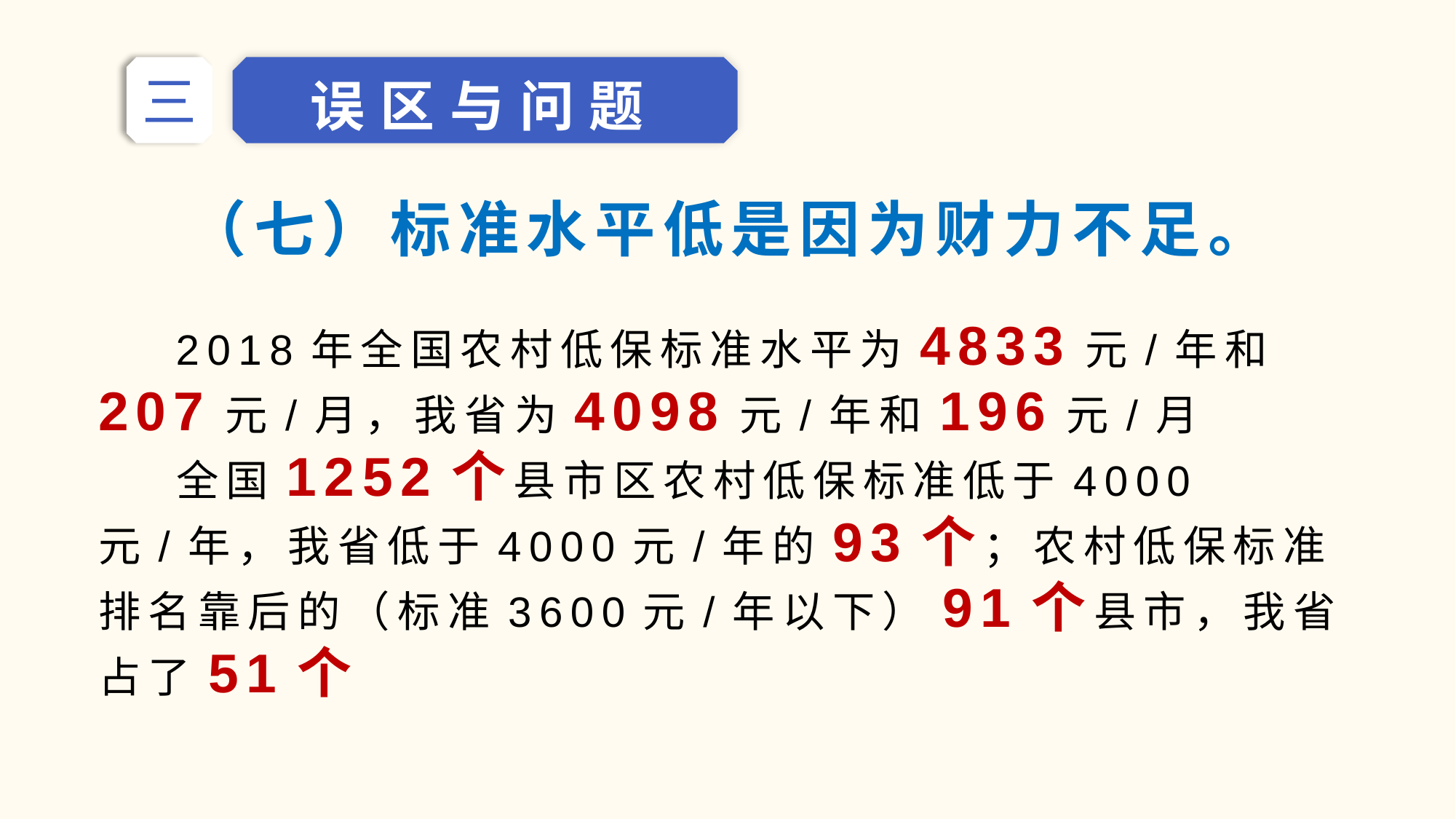

误区与问题

三
（七）标准水平低是因为财力不足。
    2018年全国农村低保标准水平为4833元/年和207元/月，我省为4098元/年和196元/月
    全国1252个县市区农村低保标准低于4000元/年，我省低于4000元/年的93个；农村低保标准排名靠后的（标准3600元/年以下）91个县市，我省占了51个